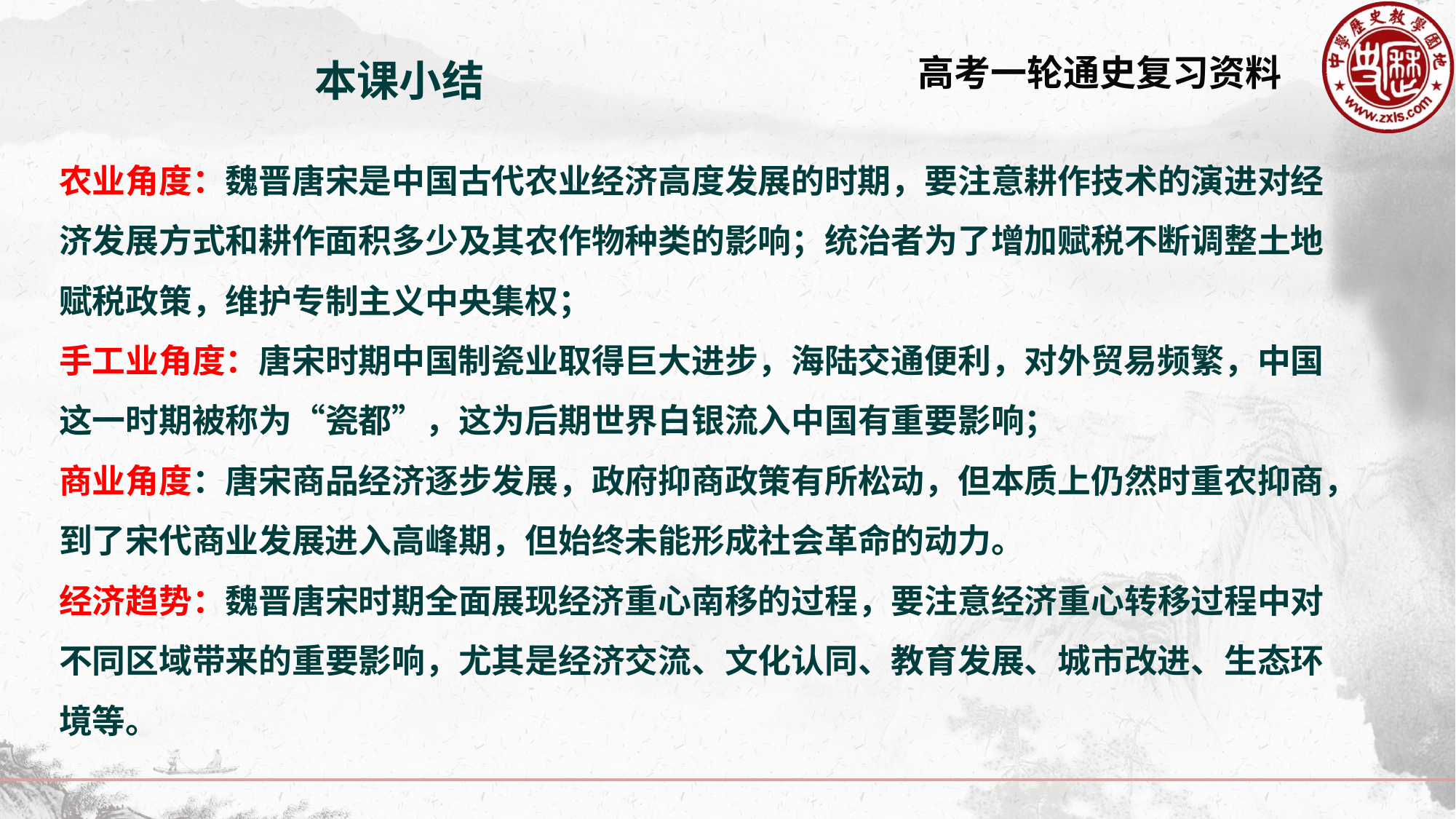

本课小结
农业角度：魏晋唐宋是中国古代农业经济高度发展的时期，要注意耕作技术的演进对经济发展方式和耕作面积多少及其农作物种类的影响；统治者为了增加赋税不断调整土地赋税政策，维护专制主义中央集权；
手工业角度：唐宋时期中国制瓷业取得巨大进步，海陆交通便利，对外贸易频繁，中国这一时期被称为“瓷都”，这为后期世界白银流入中国有重要影响；
商业角度：唐宋商品经济逐步发展，政府抑商政策有所松动，但本质上仍然时重农抑商，到了宋代商业发展进入高峰期，但始终未能形成社会革命的动力。
经济趋势：魏晋唐宋时期全面展现经济重心南移的过程，要注意经济重心转移过程中对不同区域带来的重要影响，尤其是经济交流、文化认同、教育发展、城市改进、生态环境等。